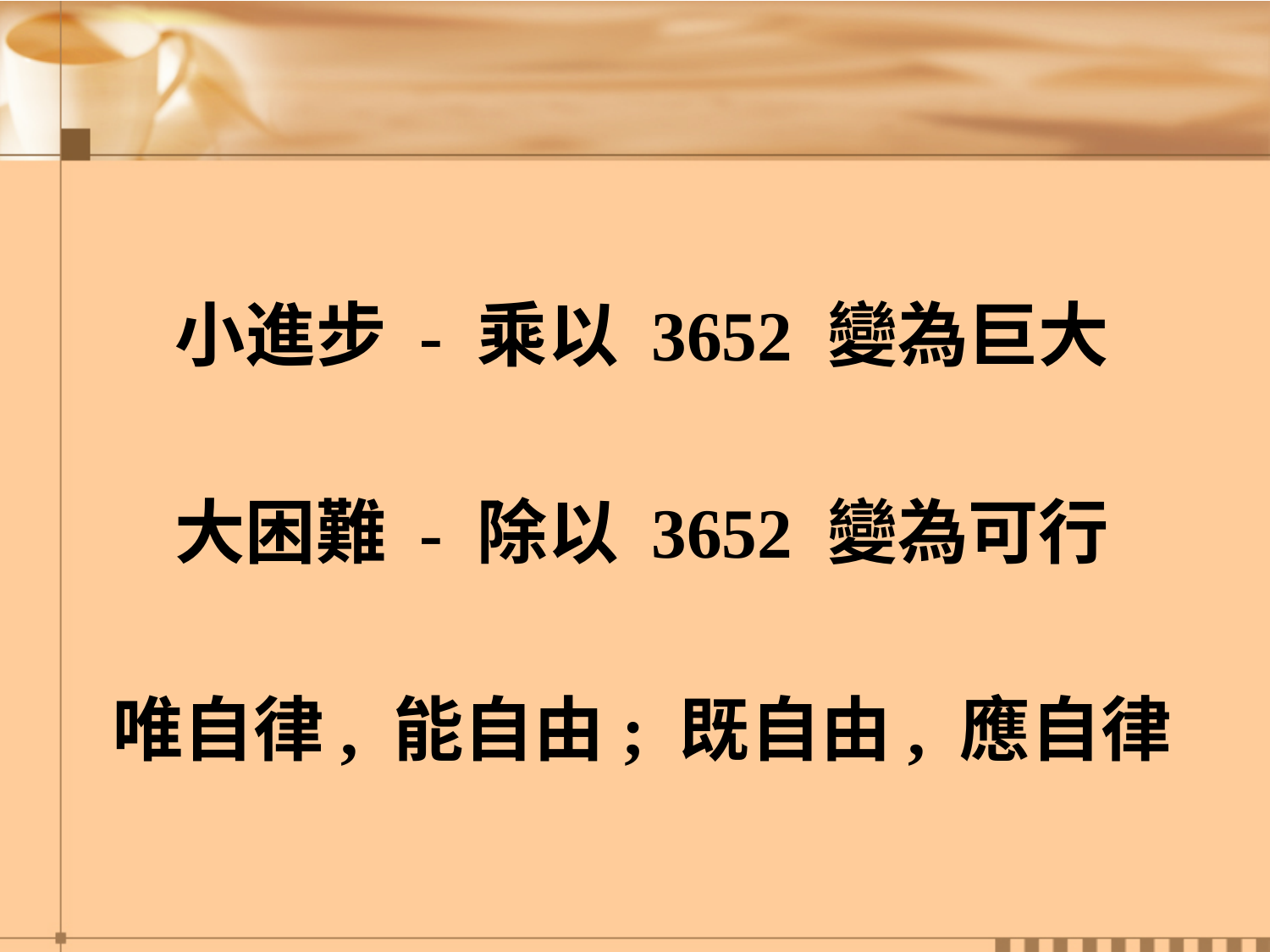

小進步 - 乘以 3652 變為巨大

大困難 - 除以 3652 變為可行

唯自律, 能自由; 既自由, 應自律